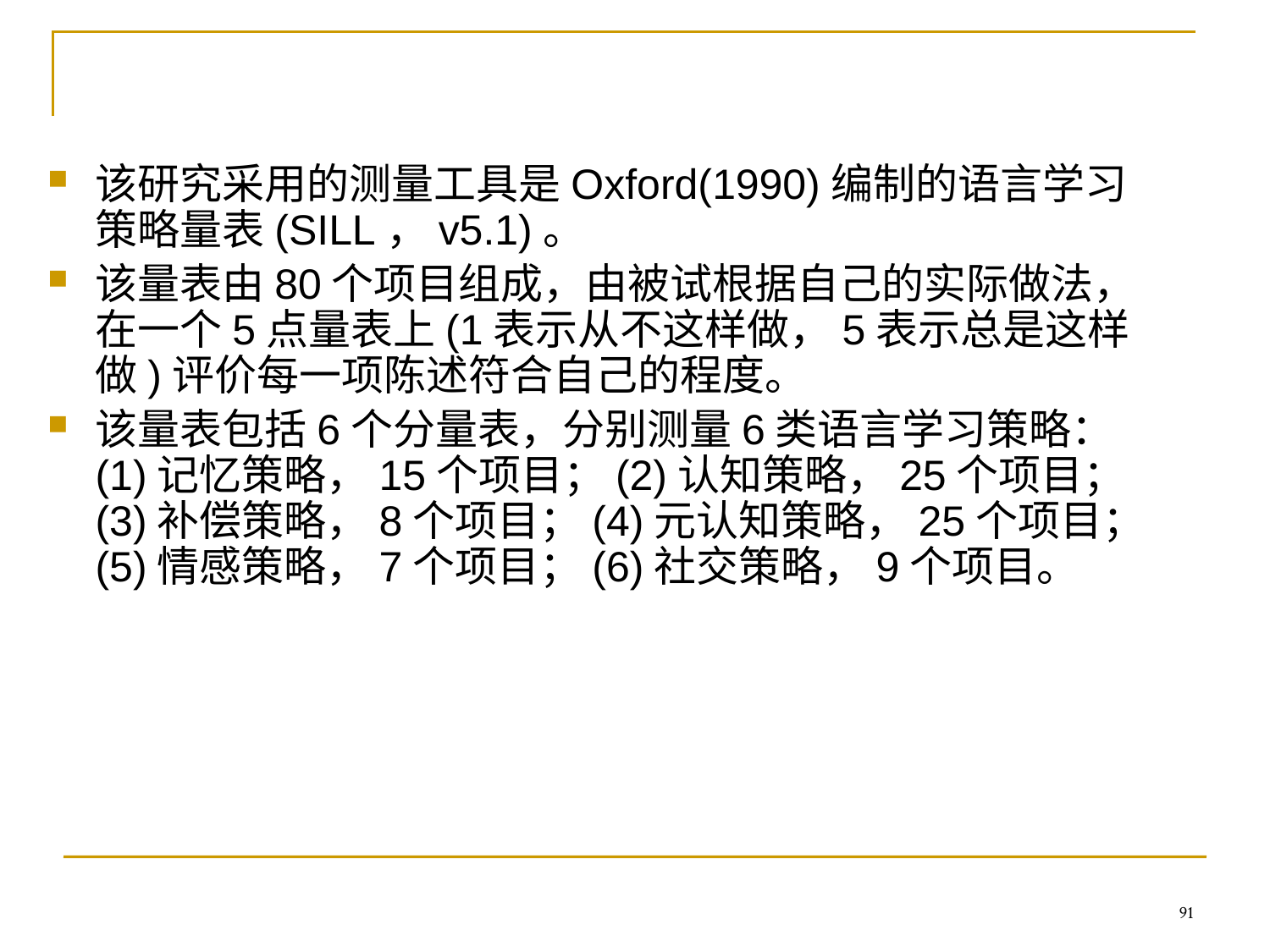

该研究采用的测量工具是Oxford(1990)编制的语言学习策略量表(SILL，v5.1)。
该量表由80个项目组成，由被试根据自己的实际做法，在一个5点量表上(1表示从不这样做，5表示总是这样做)评价每一项陈述符合自己的程度。
该量表包括6个分量表，分别测量6类语言学习策略：(1)记忆策略，15个项目；(2)认知策略，25个项目；(3)补偿策略，8个项目；(4)元认知策略，25个项目；(5)情感策略，7个项目；(6)社交策略，9个项目。
91